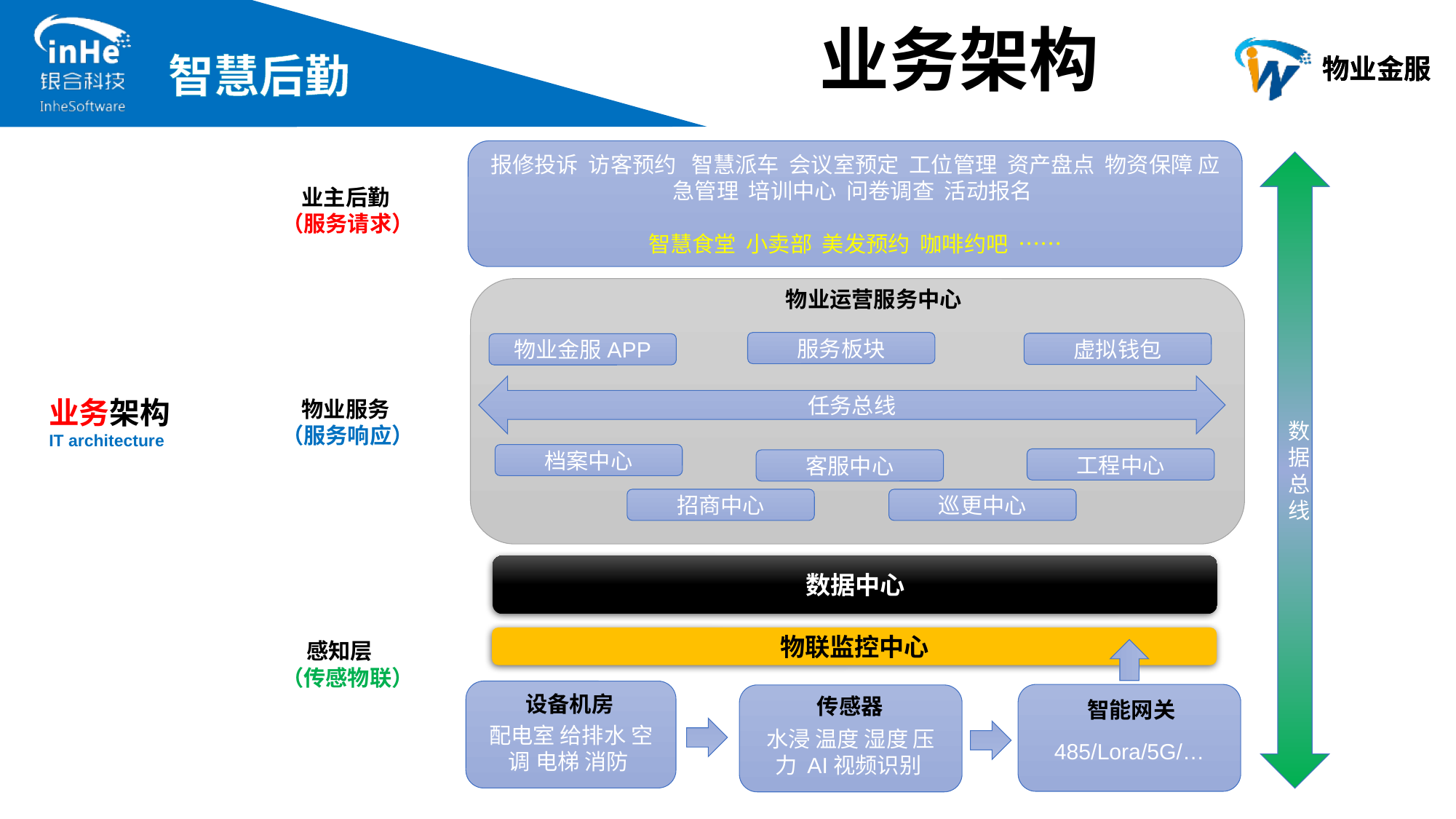

业务架构
报修投诉  访客预约   智慧派车  会议室预定  工位管理  资产盘点  物资保障 应急管理  培训中心  问卷调查  活动报名

智慧食堂  小卖部  美发预约  咖啡约吧  ……
数据总线
   业主后勤
（服务请求）

物业运营服务中心
服务板块
虚拟钱包
物业金服APP
任务总线
   物业服务
（服务响应）
档案中心
工程中心
客服中心
招商中心
巡更中心
数据中心
    感知层
（传感物联）

配电室 给排水 空调 电梯 消防
设备机房
业务架构
IT architecture
物联监控中心

485/Lora/5G/…

水浸 温度 湿度 压力 AI视频识别
传感器
智能网关